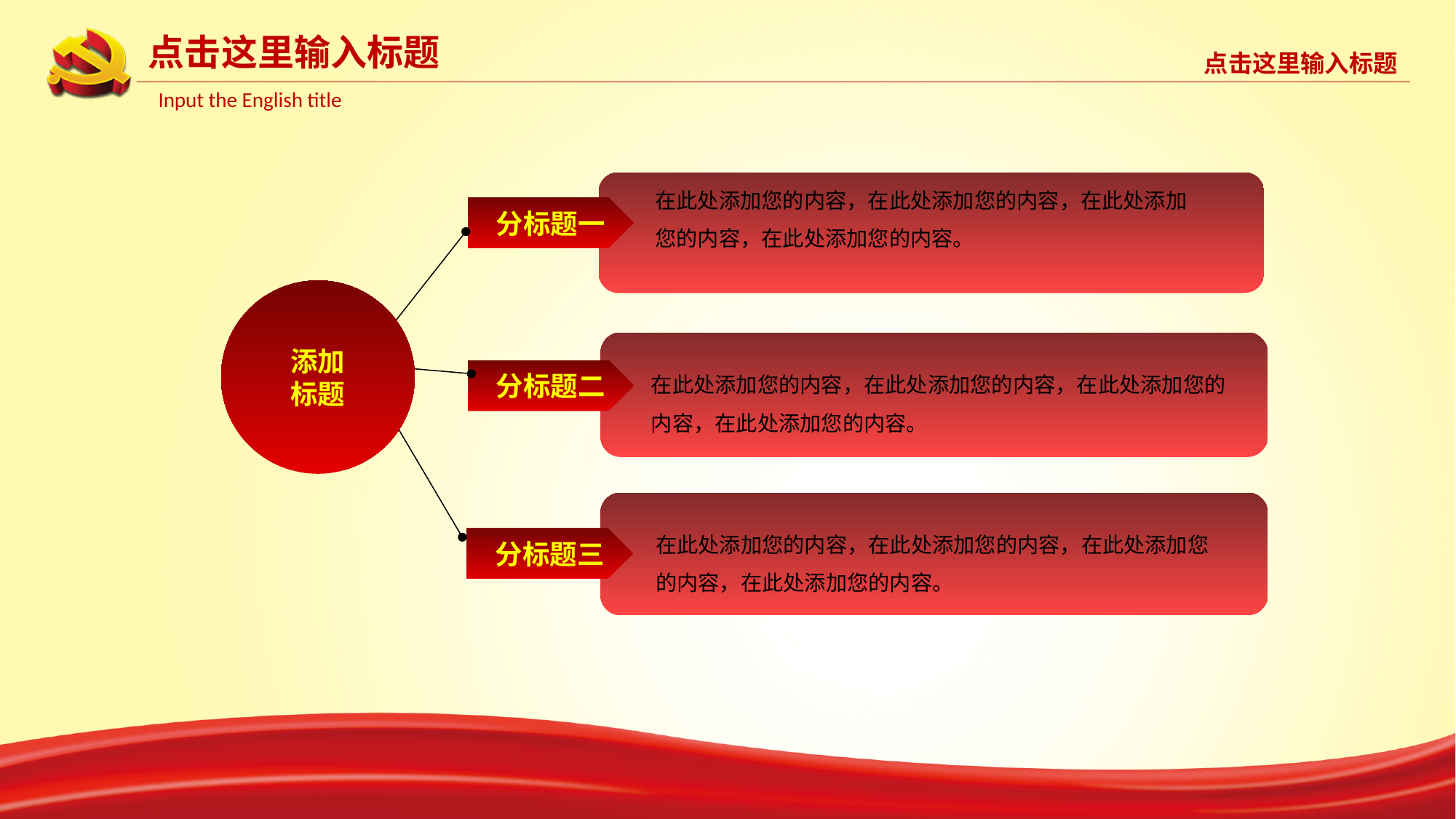

在此处添加您的内容，在此处添加您的内容，在此处添加您的内容，在此处添加您的内容。

 分标题一

添加
标题

在此处添加您的内容，在此处添加您的内容，在此处添加您的内容，在此处添加您的内容。

 分标题二

在此处添加您的内容，在此处添加您的内容，在此处添加您的内容，在此处添加您的内容。

 分标题三